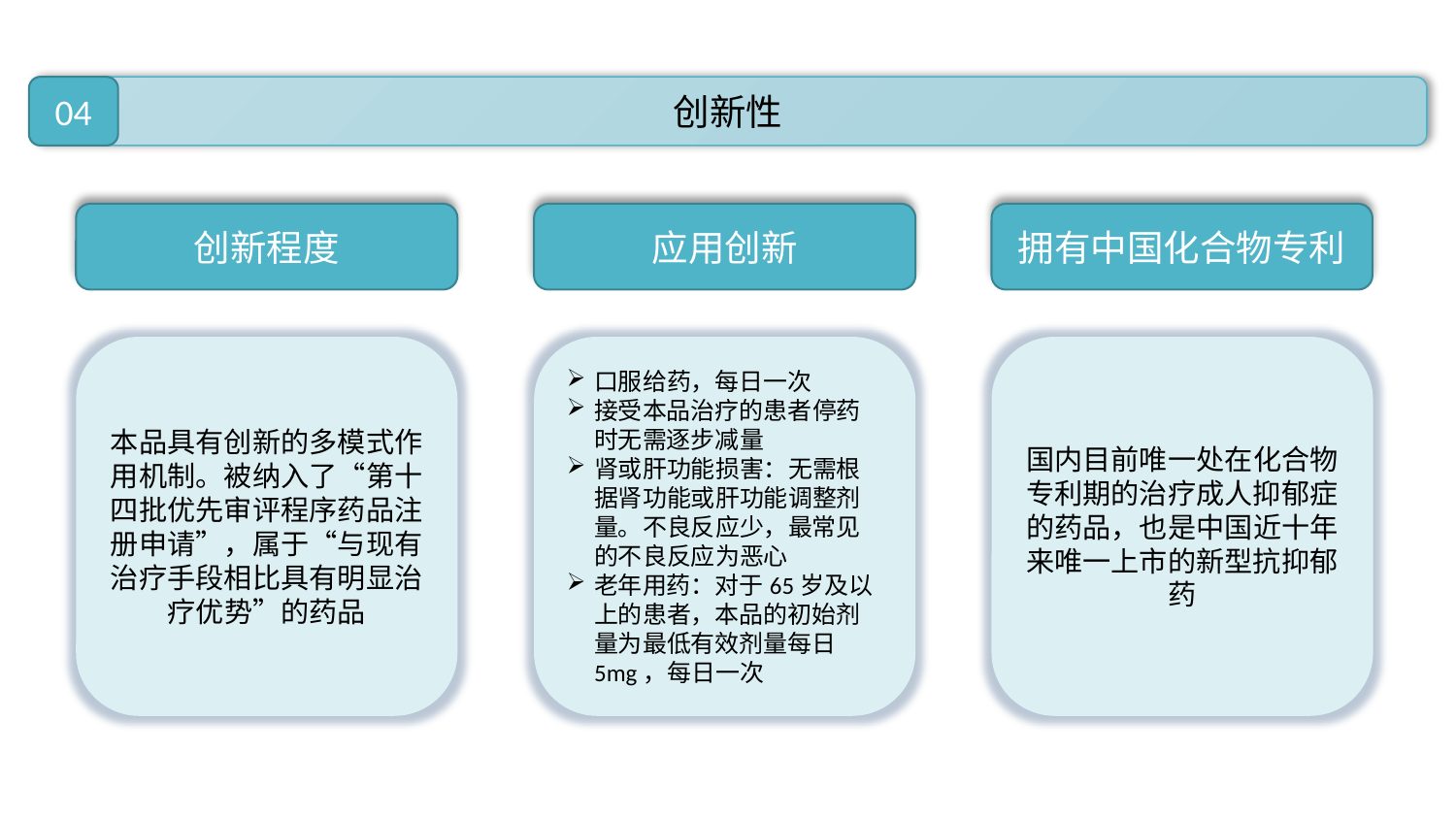

创新性
04
创新程度
应用创新
拥有中国化合物专利
本品具有创新的多模式作用机制。被纳入了“第十四批优先审评程序药品注册申请”，属于“与现有治疗手段相比具有明显治疗优势”的药品
口服给药，每日一次
接受本品治疗的患者停药时无需逐步减量
肾或肝功能损害：无需根据肾功能或肝功能调整剂量。不良反应少，最常见的不良反应为恶心
老年用药：对于65岁及以上的患者，本品的初始剂量为最低有效剂量每日5mg，每日一次
国内目前唯一处在化合物专利期的治疗成人抑郁症的药品，也是中国近十年来唯一上市的新型抗抑郁药